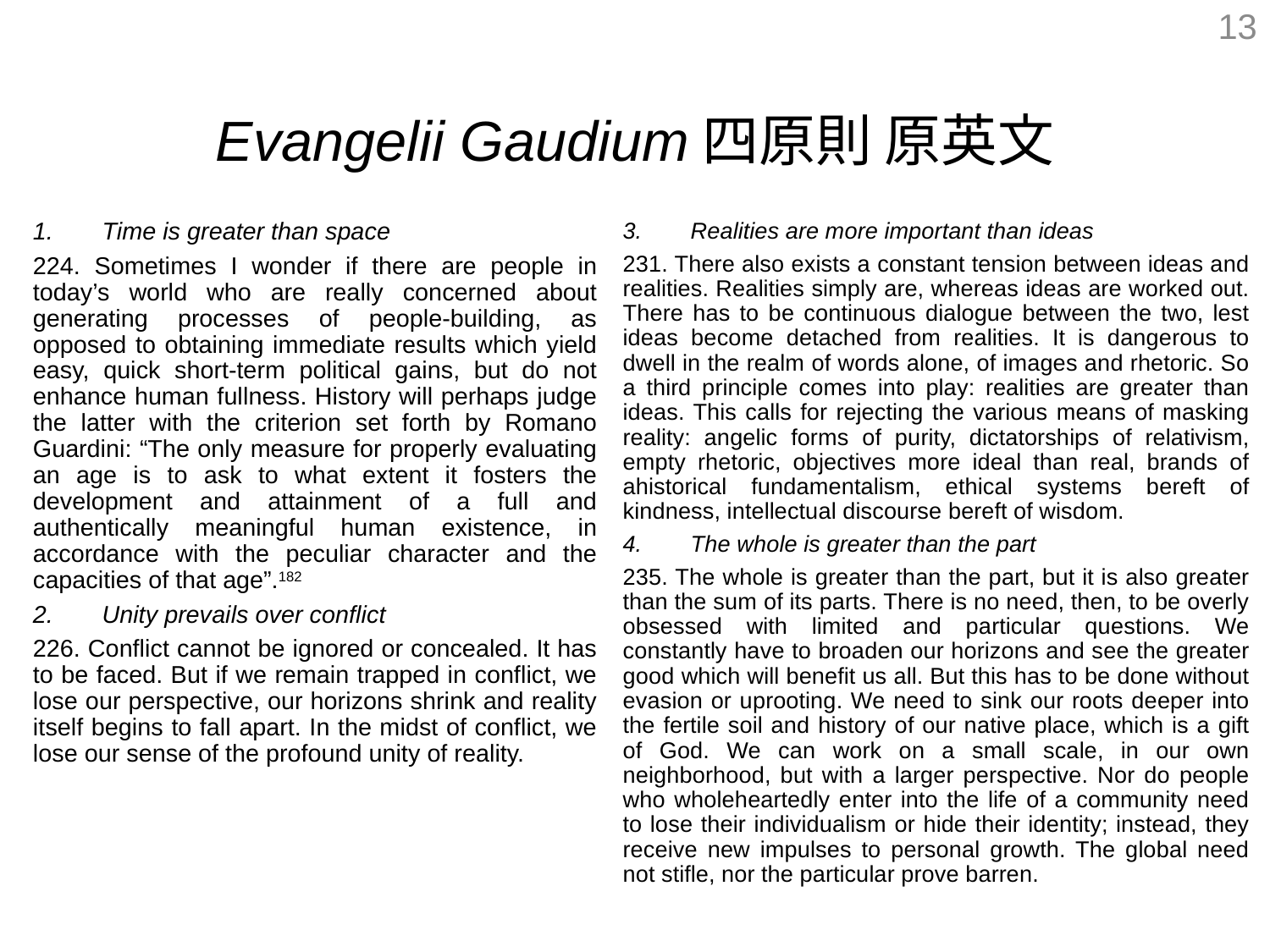

13
# Evangelii Gaudium四原則 原英文
Time is greater than space
224. Sometimes I wonder if there are people in today’s world who are really concerned about generating processes of people-building, as opposed to obtaining immediate results which yield easy, quick short-term political gains, but do not enhance human fullness. History will perhaps judge the latter with the criterion set forth by Romano Guardini: “The only measure for properly evaluating an age is to ask to what extent it fosters the development and attainment of a full and authentically meaningful human existence, in accordance with the peculiar character and the capacities of that age”.182
Unity prevails over conflict
226. Conflict cannot be ignored or concealed. It has to be faced. But if we remain trapped in conflict, we lose our perspective, our horizons shrink and reality itself begins to fall apart. In the midst of conflict, we lose our sense of the profound unity of reality.

Realities are more important than ideas
231. There also exists a constant tension between ideas and realities. Realities simply are, whereas ideas are worked out. There has to be continuous dialogue between the two, lest ideas become detached from realities. It is dangerous to dwell in the realm of words alone, of images and rhetoric. So a third principle comes into play: realities are greater than ideas. This calls for rejecting the various means of masking reality: angelic forms of purity, dictatorships of relativism, empty rhetoric, objectives more ideal than real, brands of ahistorical fundamentalism, ethical systems bereft of kindness, intellectual discourse bereft of wisdom.
The whole is greater than the part
235. The whole is greater than the part, but it is also greater than the sum of its parts. There is no need, then, to be overly obsessed with limited and particular questions. We constantly have to broaden our horizons and see the greater good which will benefit us all. But this has to be done without evasion or uprooting. We need to sink our roots deeper into the fertile soil and history of our native place, which is a gift of God. We can work on a small scale, in our own neighborhood, but with a larger perspective. Nor do people who wholeheartedly enter into the life of a community need to lose their individualism or hide their identity; instead, they receive new impulses to personal growth. The global need not stifle, nor the particular prove barren.